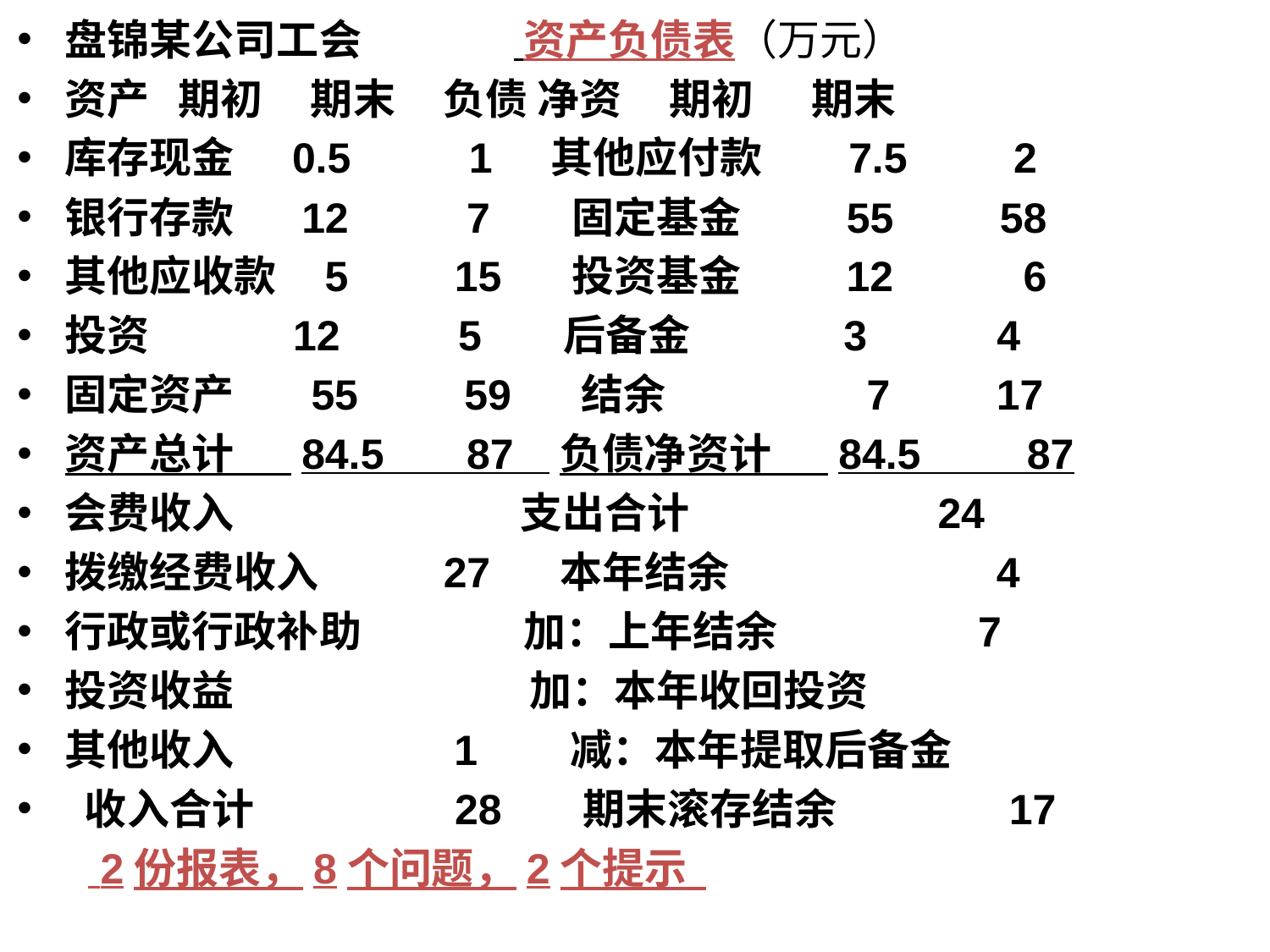

盘锦某公司工会                 资产负债表（万元）
资产   期初     期末     负债 净资     期初      期末
库存现金     0.5          1    其他应付款        7.5         2
银行存款      12          7      固定基金          55         58
其他应收款    5         15     投资基金          12           6
投资              12          5      后备金               3           4
固定资产       55         59     结余                    7         17
资产总计      84.5       87   负债净资计      84.5         87
会费收入                              支出合计                         24
拨缴经费收入            27     本年结余                           4
行政或行政补助                 加：上年结余                    7
投资收益                               加：本年收回投资
其他收入                      1       减：本年提取后备金
 收入合计                    28      期末滚存结余                 17
       2份报表，8个问题，2个提示

#